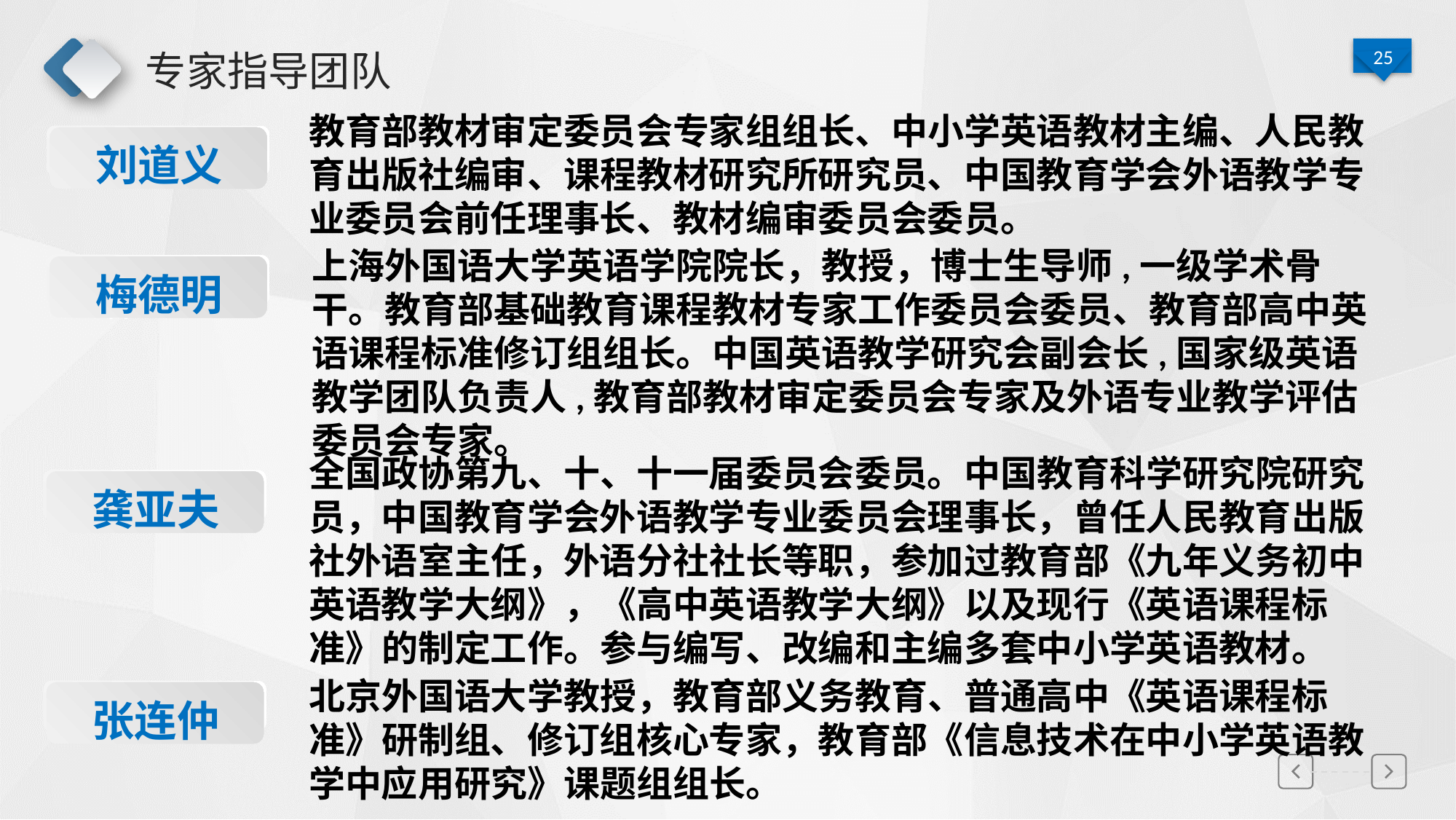

# 专家指导团队
教育部教材审定委员会专家组组长、中小学英语教材主编、人民教育出版社编审、课程教材研究所研究员、中国教育学会外语教学专业委员会前任理事长、教材编审委员会委员。

刘道义
上海外国语大学英语学院院长，教授，博士生导师,一级学术骨干。教育部基础教育课程教材专家工作委员会委员、教育部高中英语课程标准修订组组长。中国英语教学研究会副会长,国家级英语教学团队负责人,教育部教材审定委员会专家及外语专业教学评估委员会专家。
企宗旨

梅德明
全国政协第九、十、十一届委员会委员。中国教育科学研究院研究员，中国教育学会外语教学专业委员会理事长，曾任人民教育出版社外语室主任，外语分社社长等职，参加过教育部《九年义务初中英语教学大纲》，《高中英语教学大纲》以及现行《英语课程标准》的制定工作。参与编写、改编和主编多套中小学英语教材。

龚亚夫
北京外国语大学教授，教育部义务教育、普通高中《英语课程标准》研制组、修订组核心专家，教育部《信息技术在中小学英语教学中应用研究》课题组组长。

张连仲
延迟符